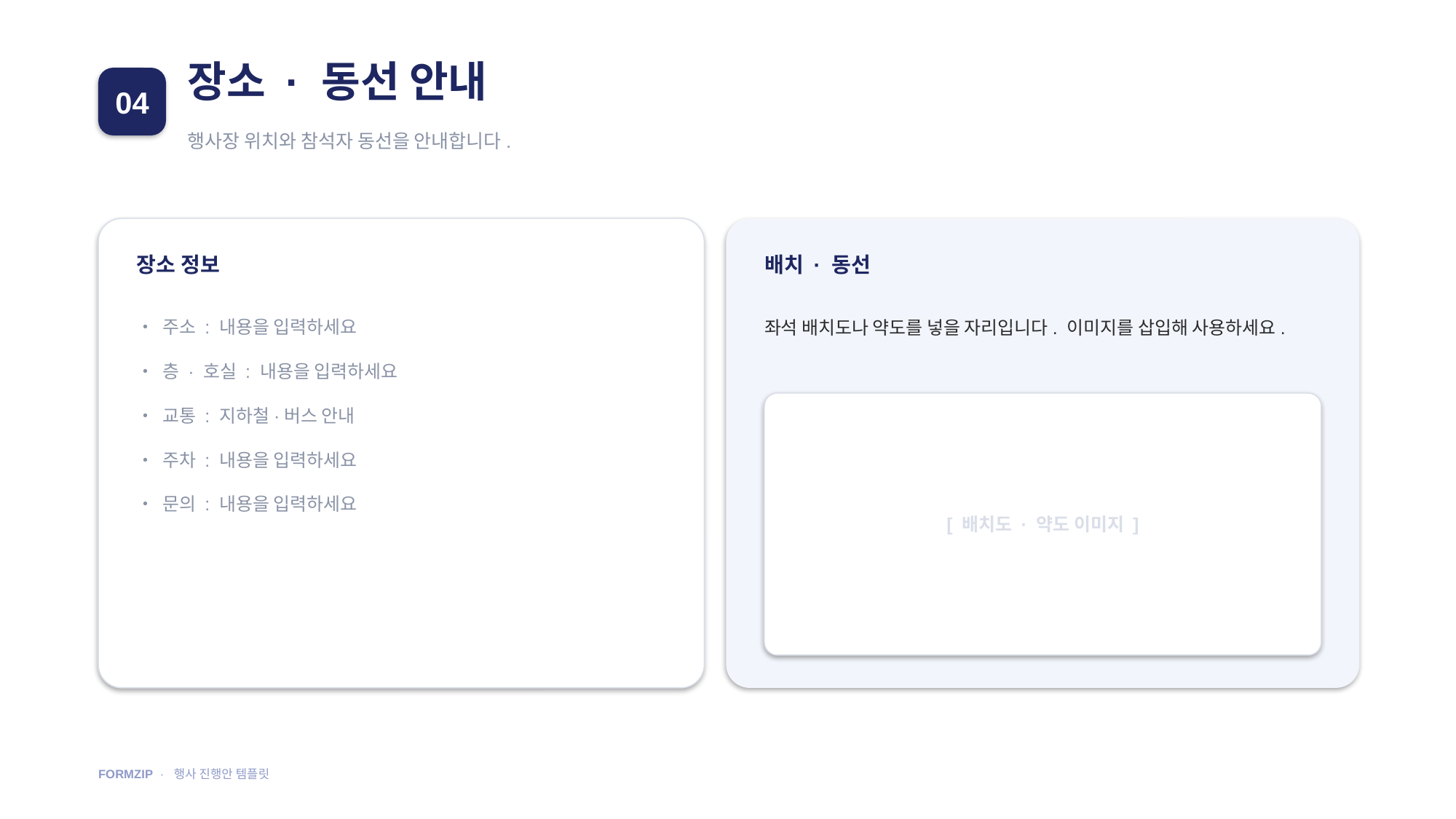

장소 · 동선 안내
04
행사장 위치와 참석자 동선을 안내합니다.

장소 정보
배치 · 동선
• 주소 : 내용을 입력하세요
• 층 · 호실 : 내용을 입력하세요
• 교통 : 지하철·버스 안내
• 주차 : 내용을 입력하세요
• 문의 : 내용을 입력하세요
좌석 배치도나 약도를 넣을 자리입니다. 이미지를 삽입해 사용하세요.

[ 배치도 · 약도 이미지 ]
FORMZIP  ·  행사 진행안 템플릿